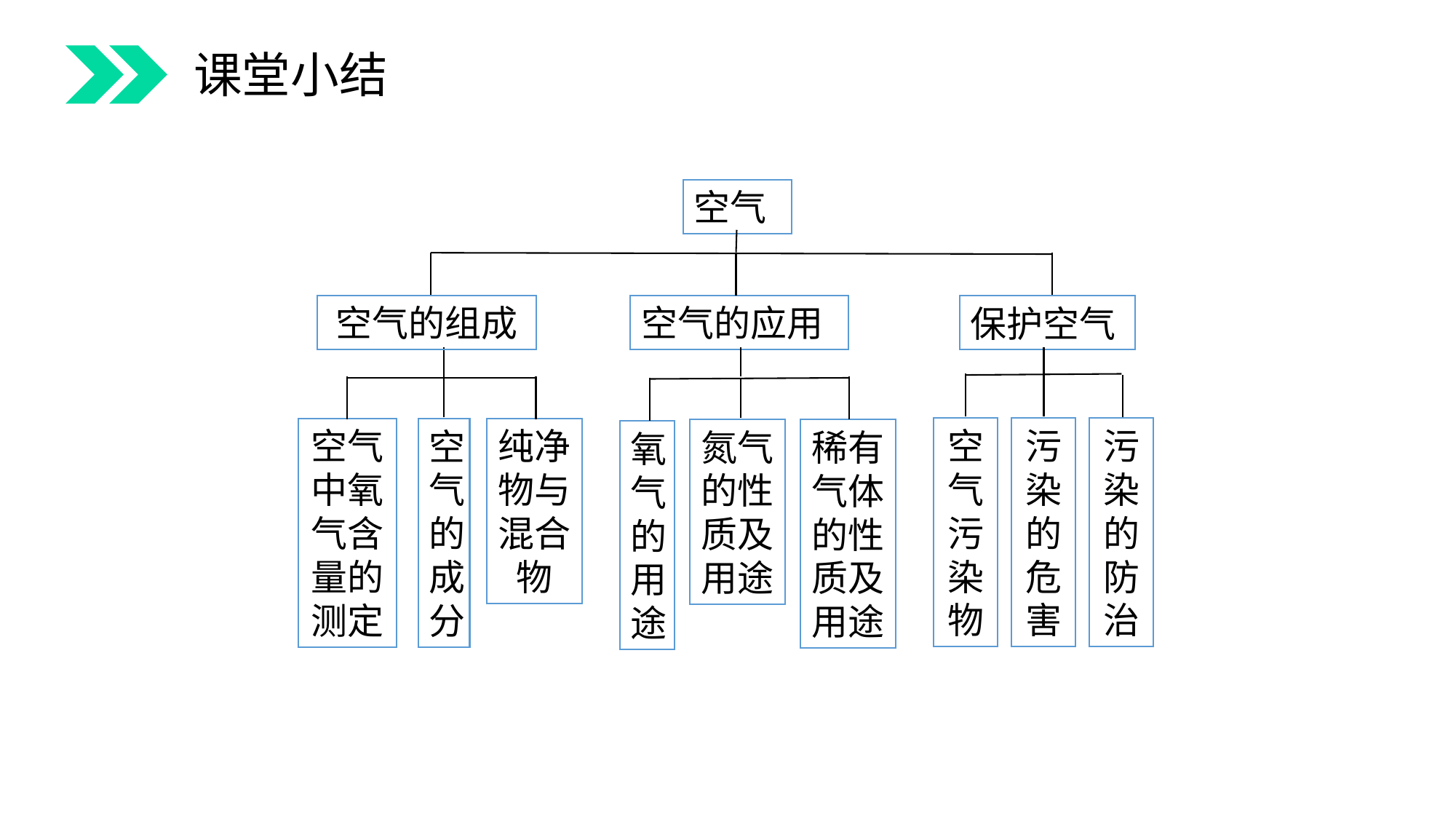

课堂小结
空气
空气的组成
空气的应用
保护空气
污染的危害
空气污染物
污染的防治
空气的成分
纯净物与混合物
空气中氧气含量的测定
氮气的性质及用途
稀有气体的性质及用途
氧气的用途